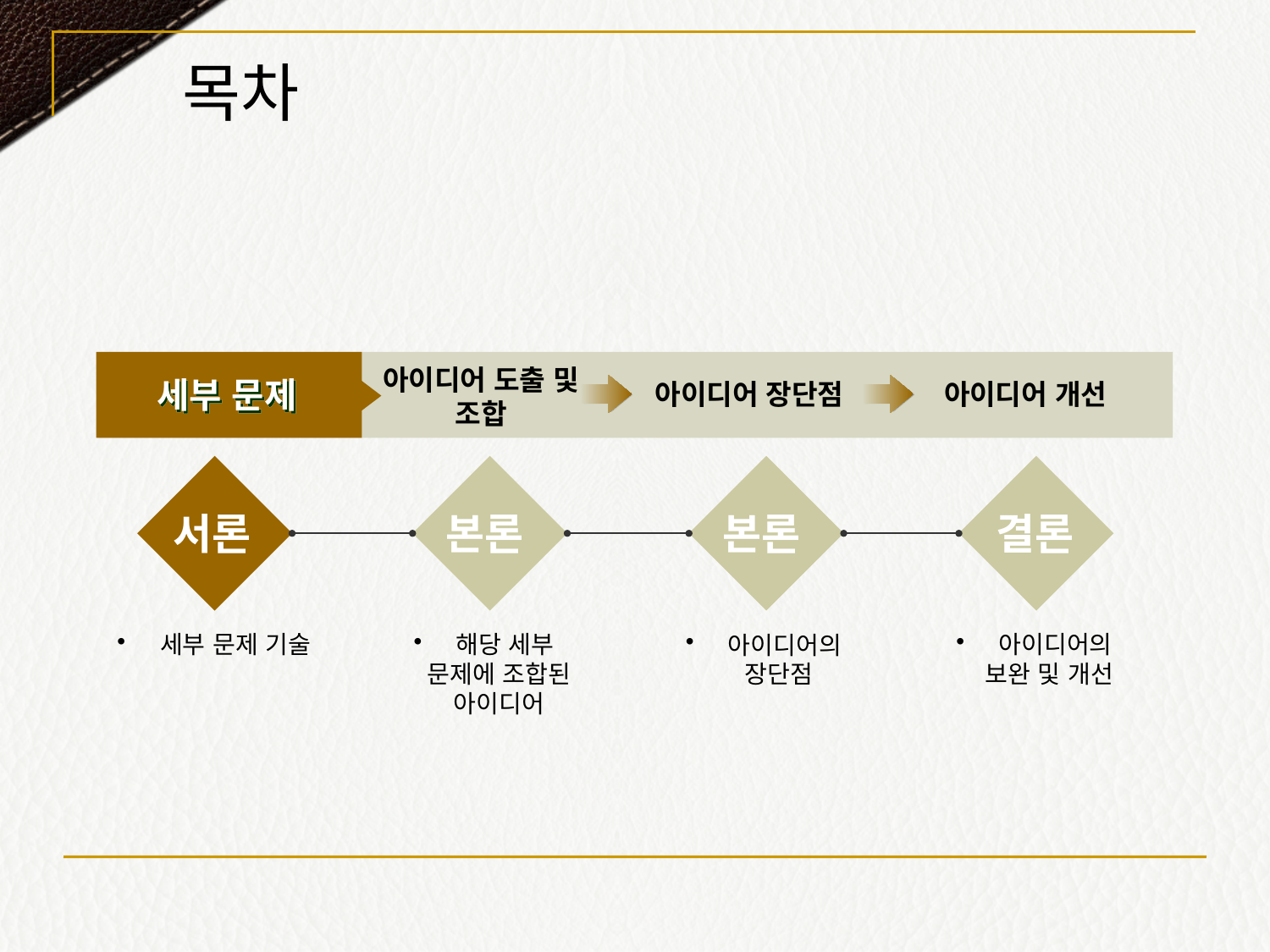

목차

아이디어 도출 및 조합
세부 문제
아이디어 장단점
아이디어 개선

서론
본론
본론
결론
 세부 문제 기술
 해당 세부 문제에 조합된 아이디어
 아이디어의 장단점

 아이디어의 보완 및 개선